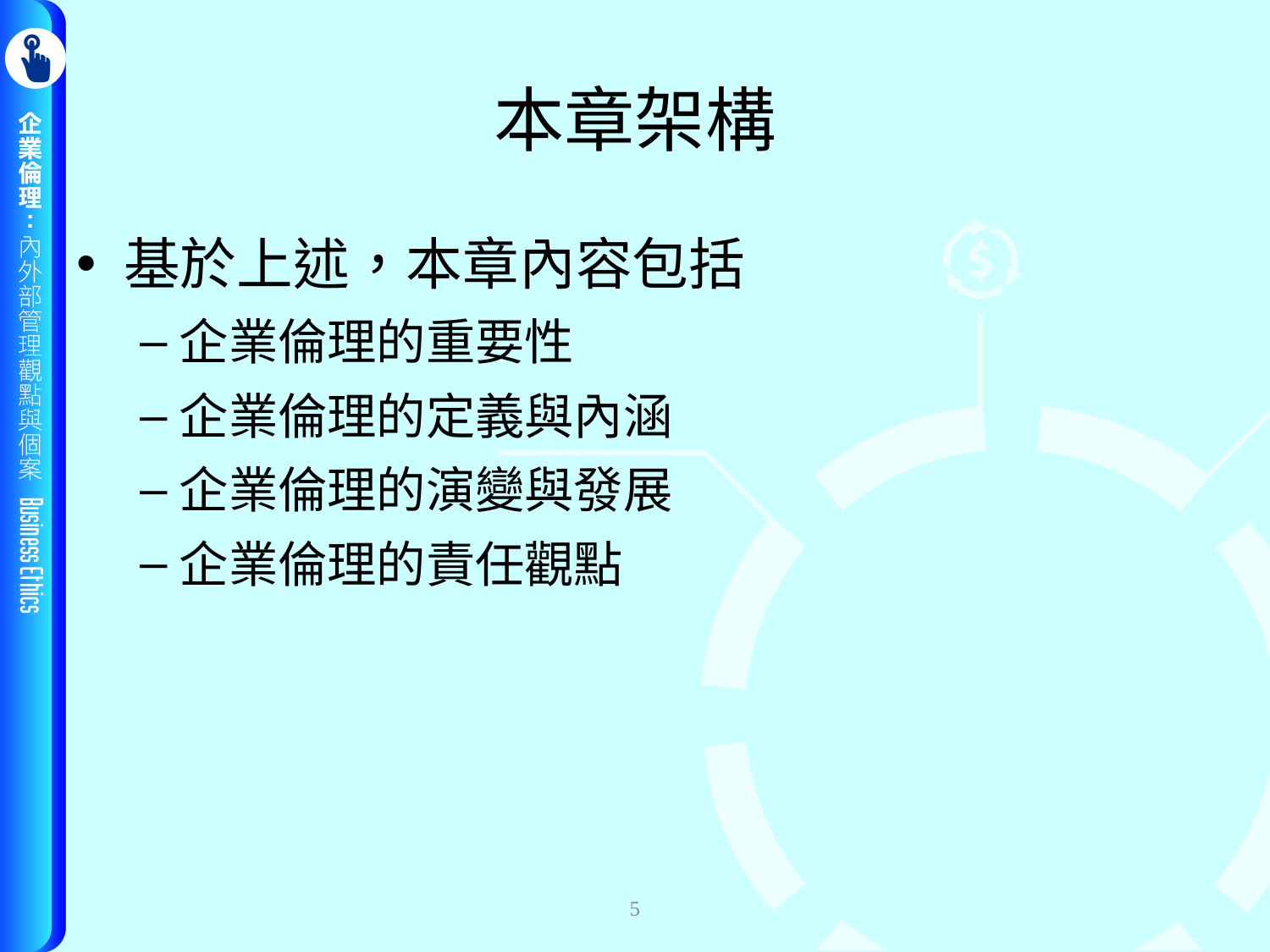

# 本章架構
基於上述，本章內容包括
企業倫理的重要性
企業倫理的定義與內涵
企業倫理的演變與發展
企業倫理的責任觀點
5